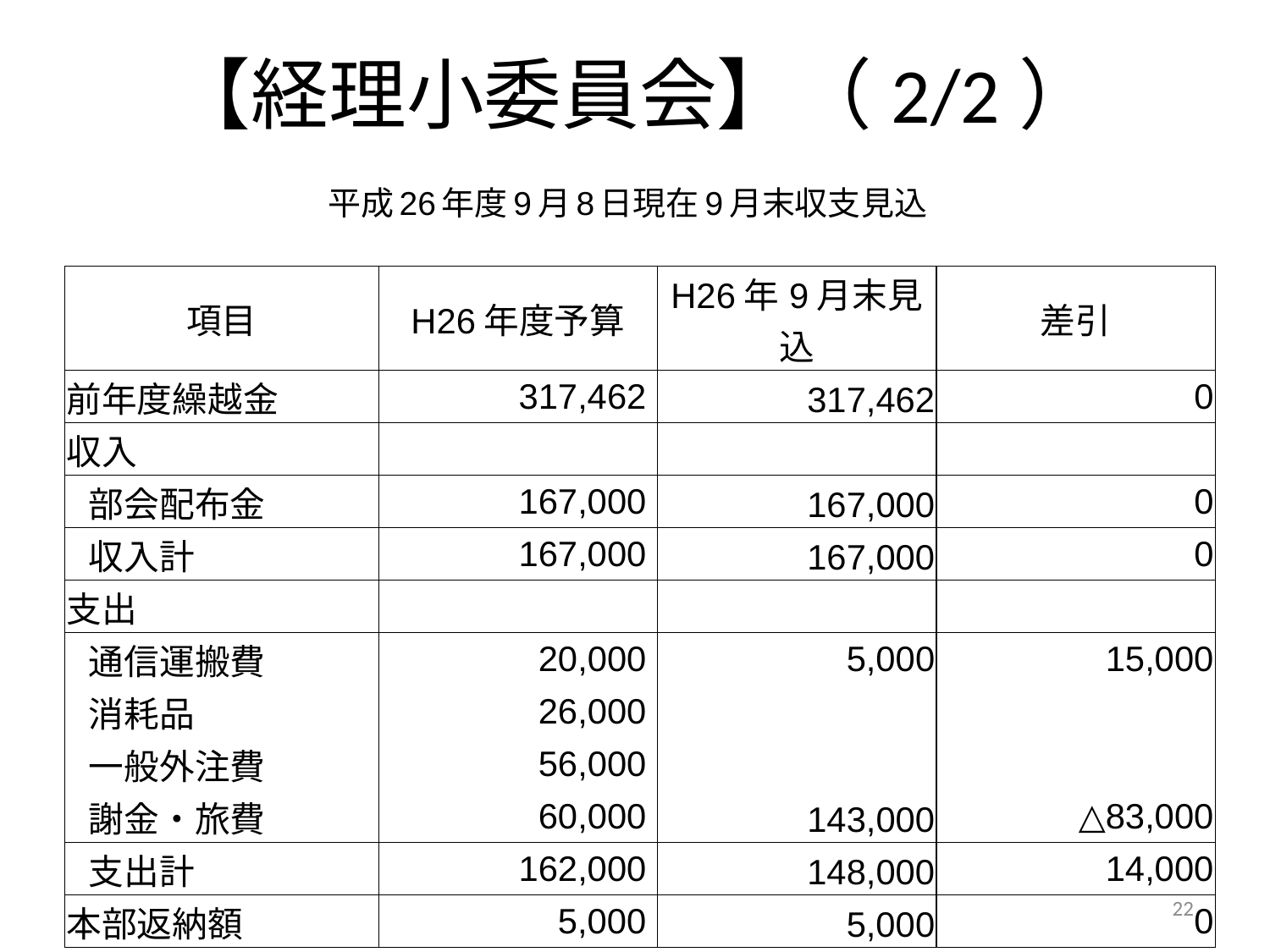

【経理小委員会】（2/2）
平成26年度9月8日現在9月末収支見込
| 項目 | H26年度予算 | H26年9月末見込 | 差引 |
| --- | --- | --- | --- |
| 前年度繰越金 | 317,462 | 317,462 | 0 |
| 収入 |  |  |  |
| 部会配布金 | 167,000 | 167,000 | 0 |
| 収入計 | 167,000 | 167,000 | 0 |
| 支出 |  |  |  |
| 通信運搬費 | 20,000 | 5,000 | 15,000 |
| 消耗品 | 26,000 |  |  |
| 一般外注費 | 56,000 |  |  |
| 謝金・旅費 | 60,000 | 143,000 | △83,000 |
| 支出計 | 162,000 | 148,000 | 14,000 |
| 本部返納額 | 5,000 | 5,000 | 0 |
22